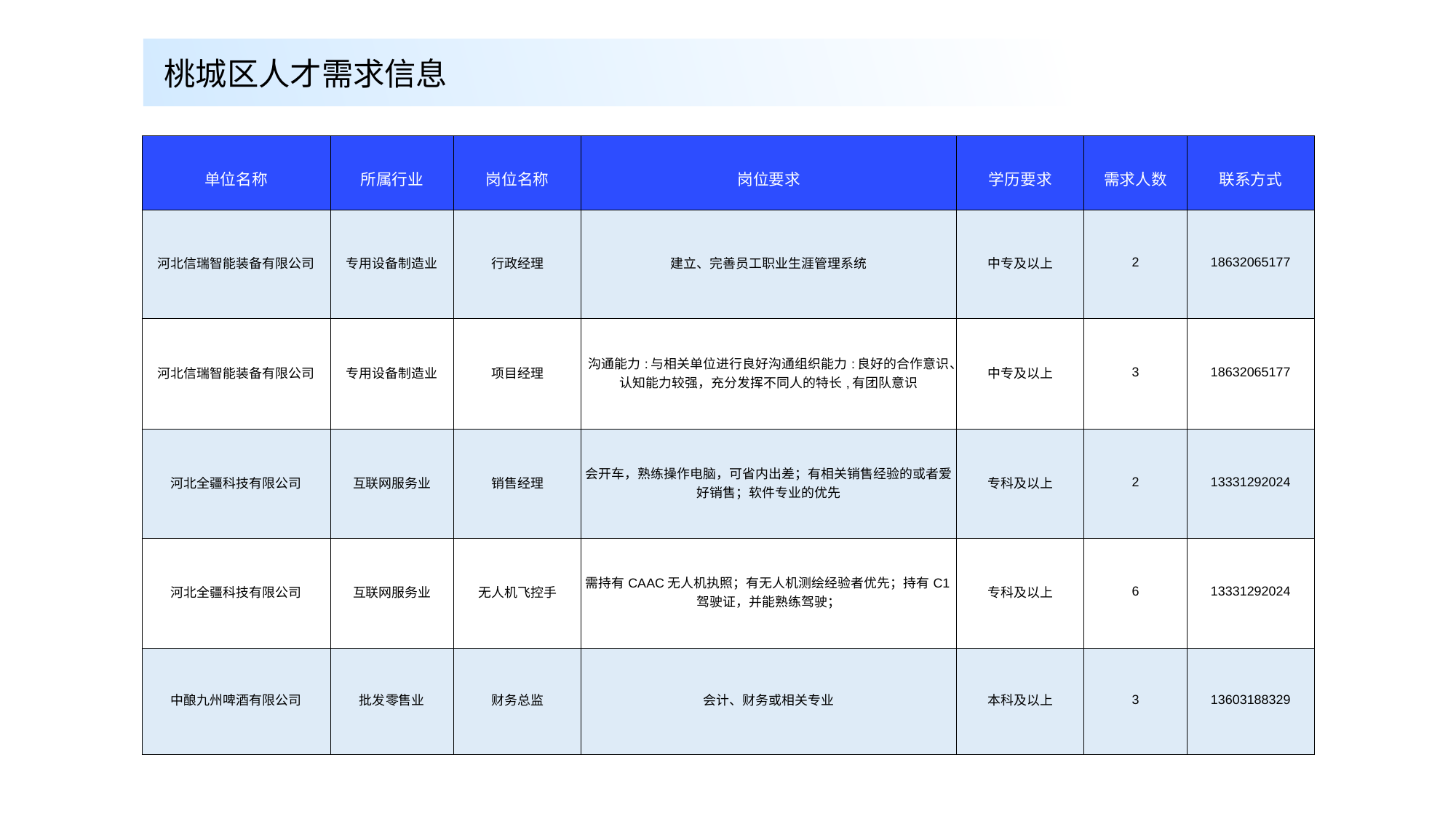

桃城区人才需求信息
| 单位名称 | 所属行业 | 岗位名称 | 岗位要求 | 学历要求 | 需求人数 | 联系方式 |
| --- | --- | --- | --- | --- | --- | --- |
| 河北信瑞智能装备有限公司 | 专用设备制造业 | 行政经理 | 建立、完善员工职业生涯管理系统 | 中专及以上 | 2 | 18632065177 |
| 河北信瑞智能装备有限公司 | 专用设备制造业 | 项目经理 | 沟通能力:与相关单位进行良好沟通组织能力:良好的合作意识、认知能力较强，充分发挥不同人的特长,有团队意识 | 中专及以上 | 3 | 18632065177 |
| 河北全疆科技有限公司 | 互联网服务业 | 销售经理 | 会开车，熟练操作电脑，可省内出差；有相关销售经验的或者爱好销售；软件专业的优先 | 专科及以上 | 2 | 13331292024 |
| 河北全疆科技有限公司 | 互联网服务业 | 无人机飞控手 | 需持有CAAC无人机执照；有无人机测绘经验者优先；持有C1驾驶证，并能熟练驾驶； | 专科及以上 | 6 | 13331292024 |
| 中酿九州啤酒有限公司 | 批发零售业 | 财务总监 | 会计、财务或相关专业 | 本科及以上 | 3 | 13603188329 |
7